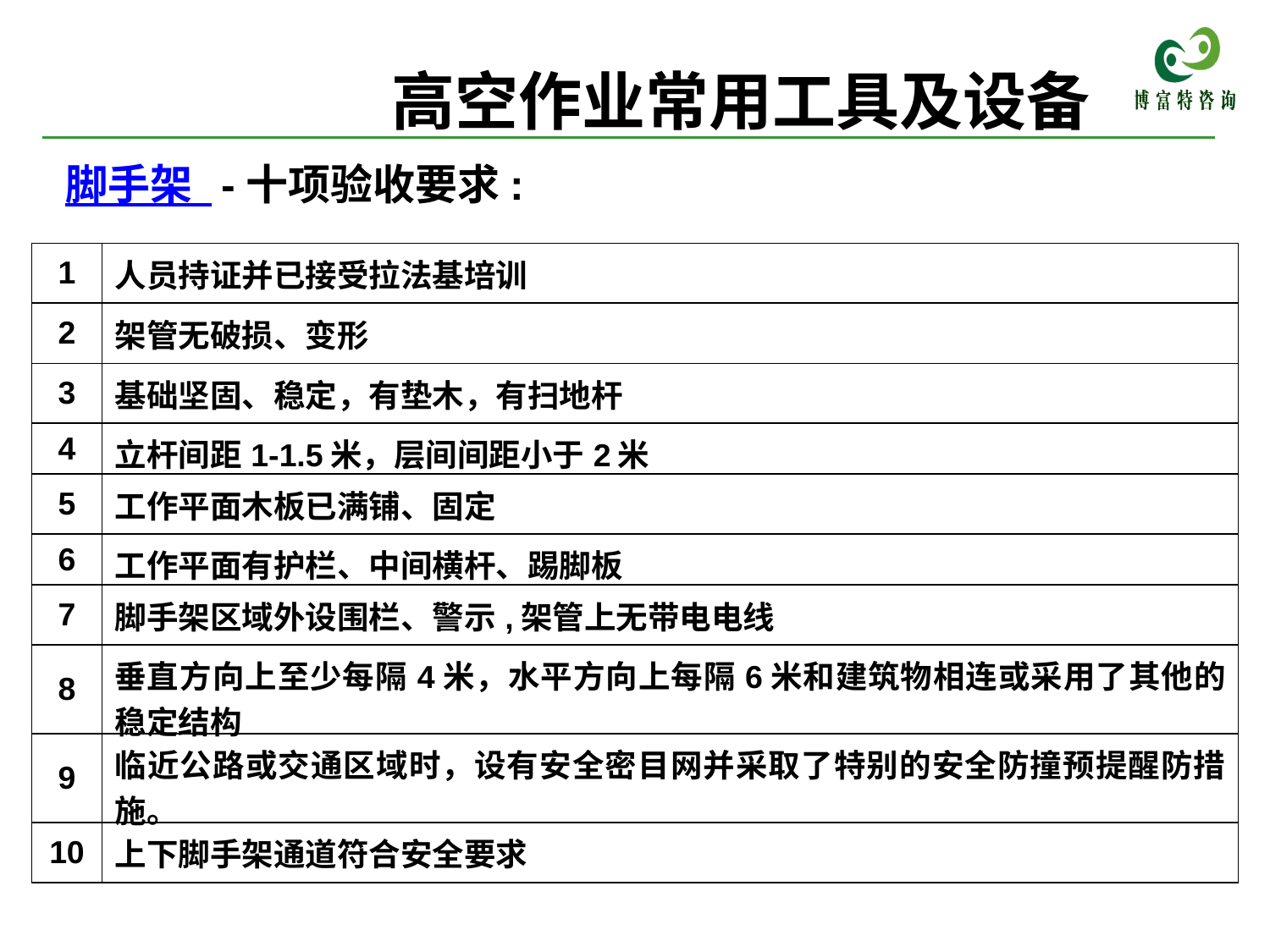

高空作业常用工具及设备
# 脚手架  -十项验收要求:
| 1 | 人员持证并已接受拉法基培训 |
| --- | --- |
| 2 | 架管无破损、变形 |
| 3 | 基础坚固、稳定，有垫木，有扫地杆 |
| 4 | 立杆间距1-1.5米，层间间距小于2米 |
| 5 | 工作平面木板已满铺、固定 |
| 6 | 工作平面有护栏、中间横杆、踢脚板 |
| 7 | 脚手架区域外设围栏、警示,架管上无带电电线 |
| 8 | 垂直方向上至少每隔4米，水平方向上每隔6米和建筑物相连或采用了其他的稳定结构 |
| 9 | 临近公路或交通区域时，设有安全密目网并采取了特别的安全防撞预提醒防措施。 |
| 10 | 上下脚手架通道符合安全要求 |